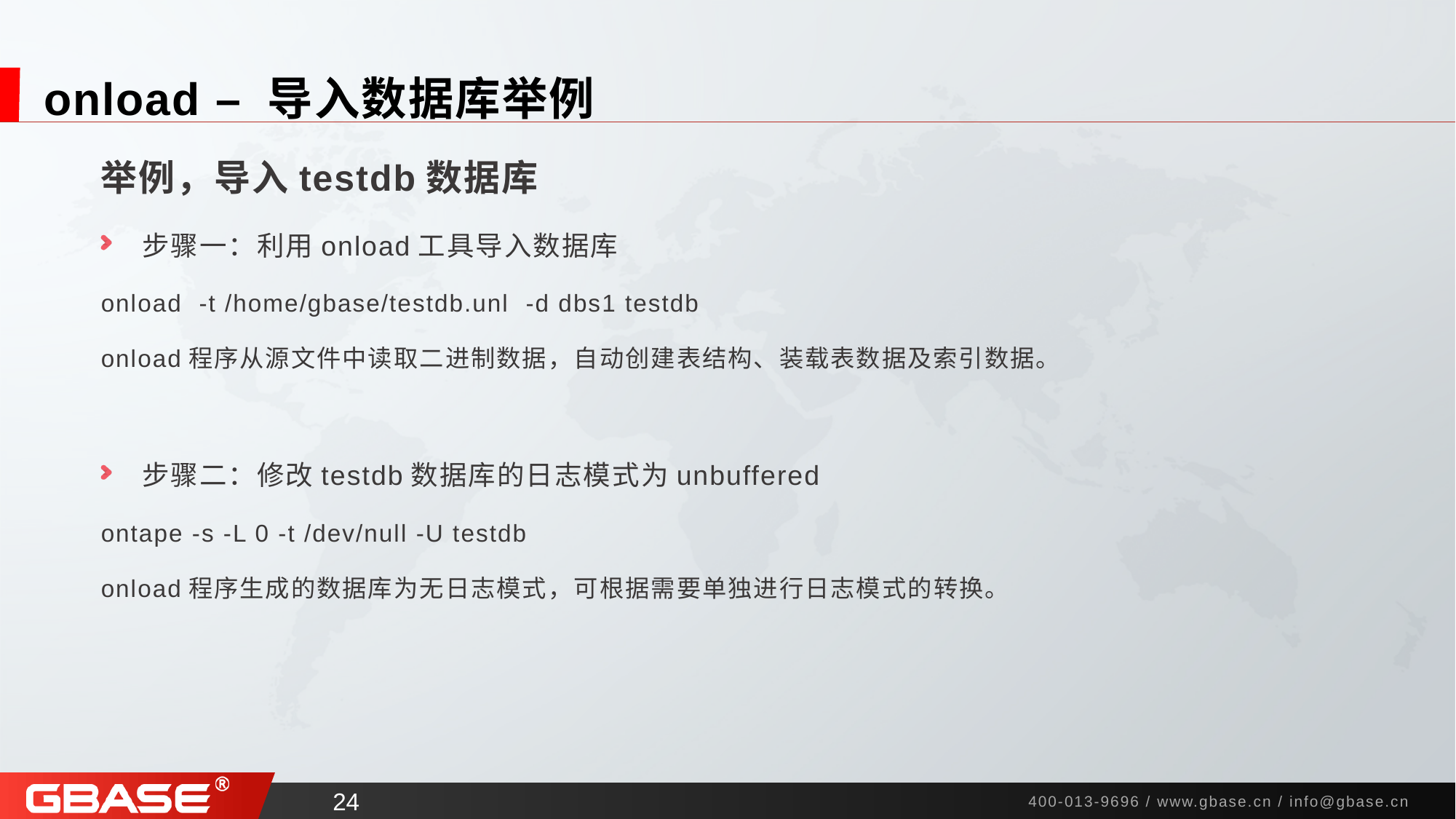

# onload – 导入数据库举例
举例，导入testdb数据库
步骤一：利用onload工具导入数据库
onload  -t /home/gbase/testdb.unl  -d dbs1 testdb
onload程序从源文件中读取二进制数据，自动创建表结构、装载表数据及索引数据。

步骤二：修改testdb数据库的日志模式为unbuffered
ontape -s -L 0 -t /dev/null -U testdb
onload程序生成的数据库为无日志模式，可根据需要单独进行日志模式的转换。